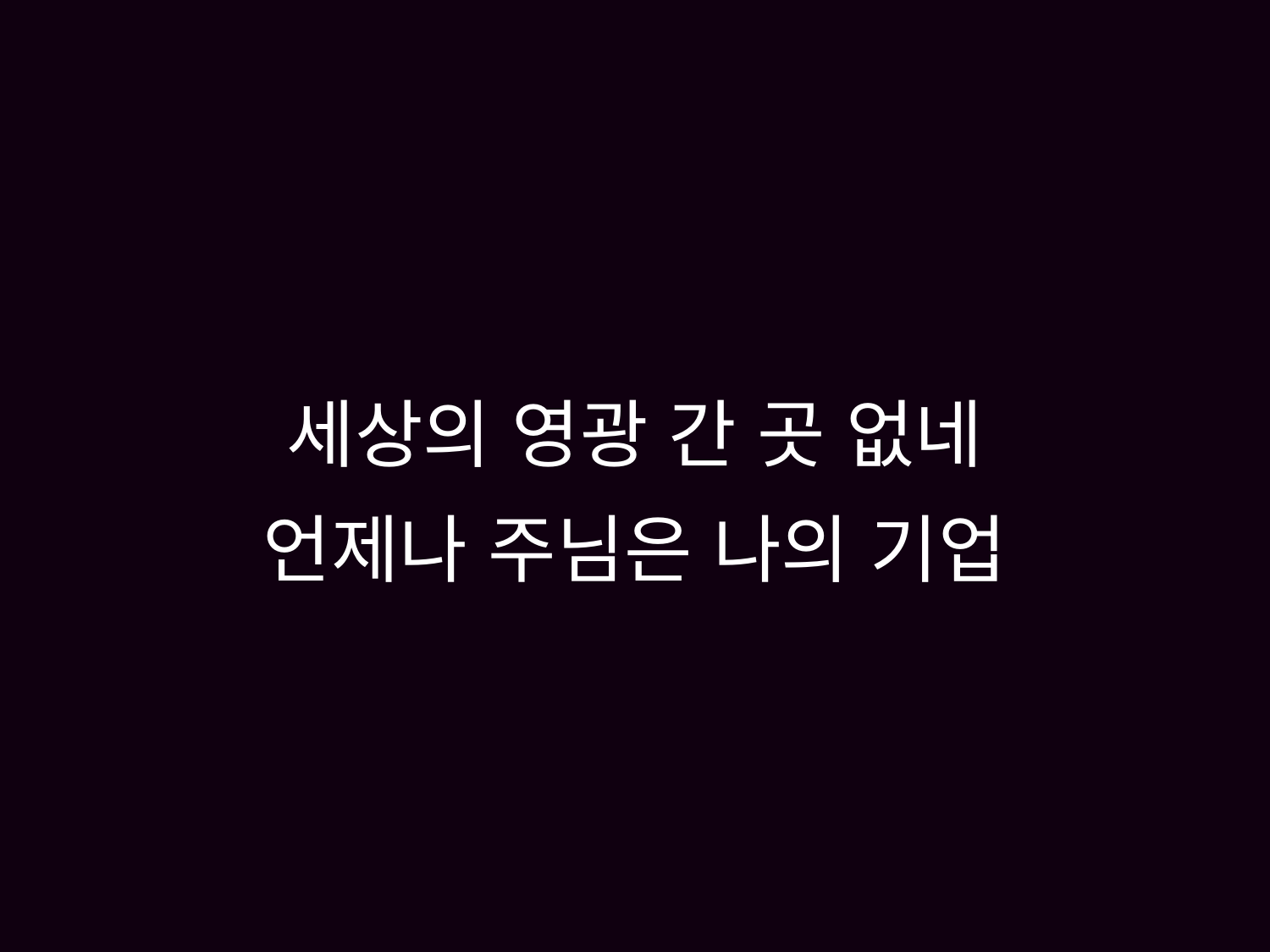

# 세상의 영광 간 곳 없네 언제나 주님은 나의 기업